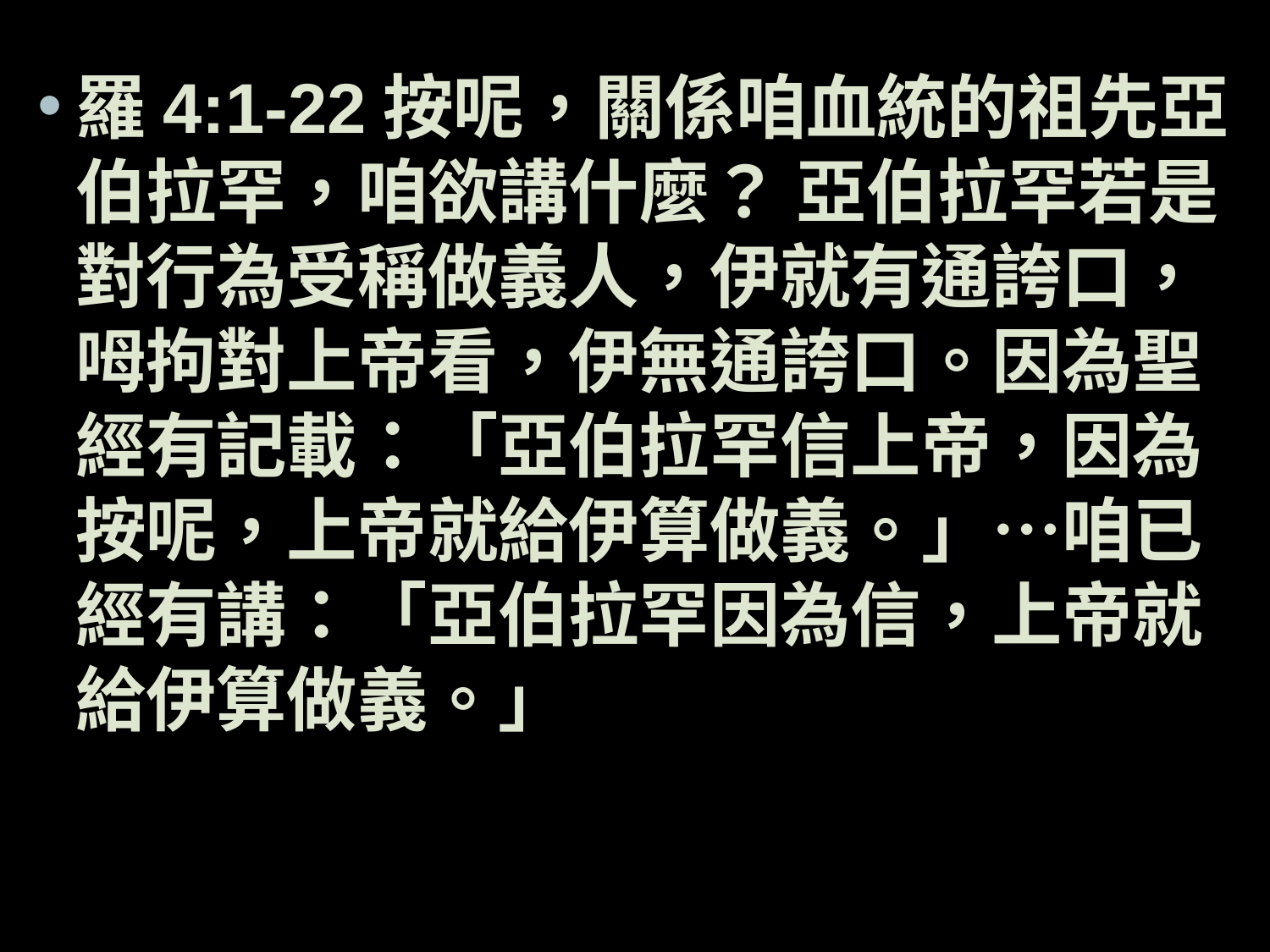

羅4:1-22按呢，關係咱血統的祖先亞伯拉罕，咱欲講什麼？ 亞伯拉罕若是對行為受稱做義人，伊就有通誇口，呣拘對上帝看，伊無通誇口。因為聖經有記載：「亞伯拉罕信上帝，因為按呢，上帝就給伊算做義。」…咱已經有講：「亞伯拉罕因為信，上帝就給伊算做義。」